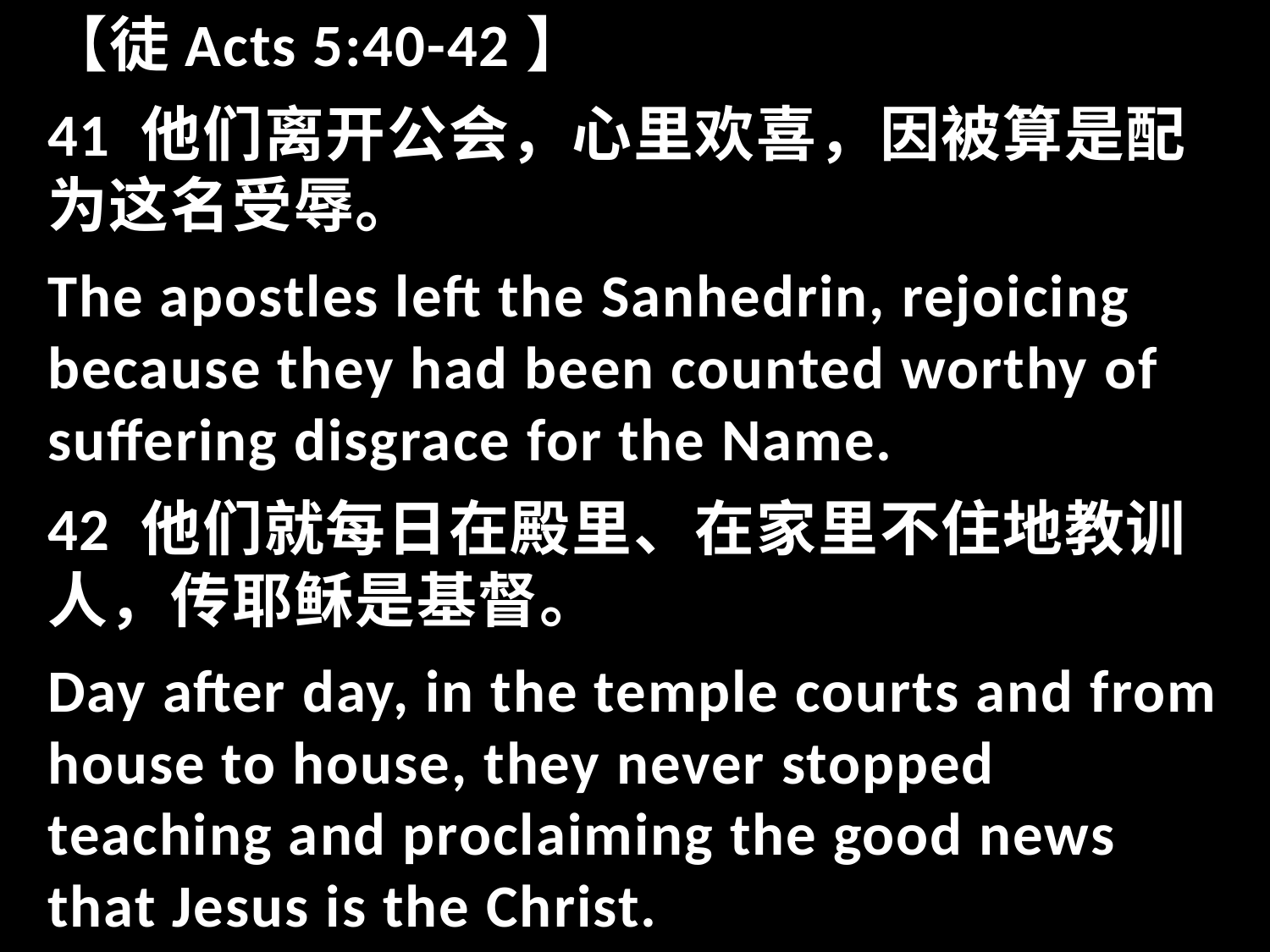

【徒Acts 5:40-42】
41 他们离开公会，心里欢喜，因被算是配为这名受辱。
The apostles left the Sanhedrin, rejoicing because they had been counted worthy of suffering disgrace for the Name.
42 他们就每日在殿里、在家里不住地教训人，传耶稣是基督。
Day after day, in the temple courts and from house to house, they never stopped teaching and proclaiming the good news that Jesus is the Christ.